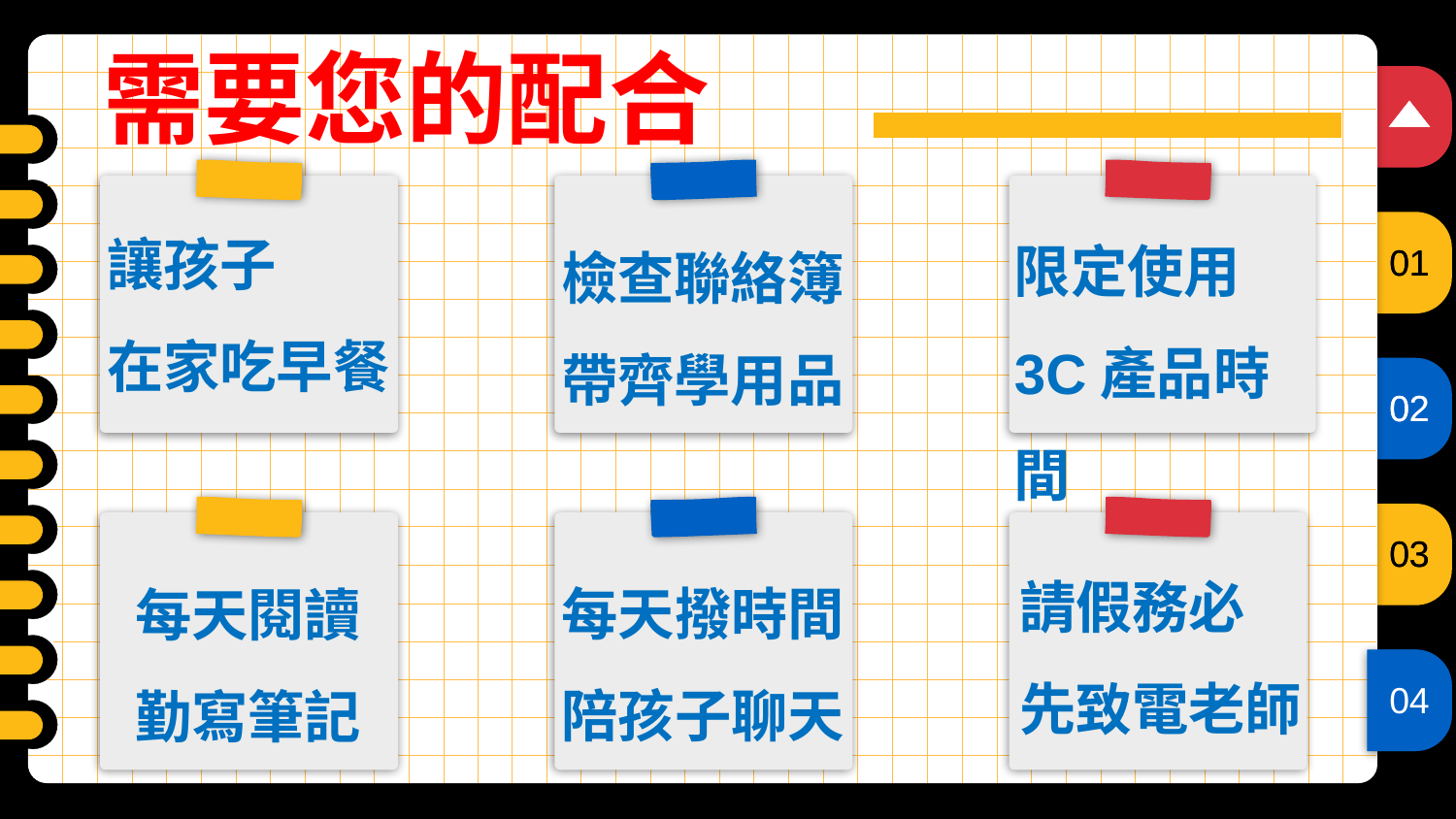

# 需要您的配合

讓孩子
在家吃早餐
限定使用
3C產品時間
檢查聯絡簿
帶齊學用品
01
02

03
請假務必
先致電老師
每天撥時間
陪孩子聊天
每天閱讀
勤寫筆記

04